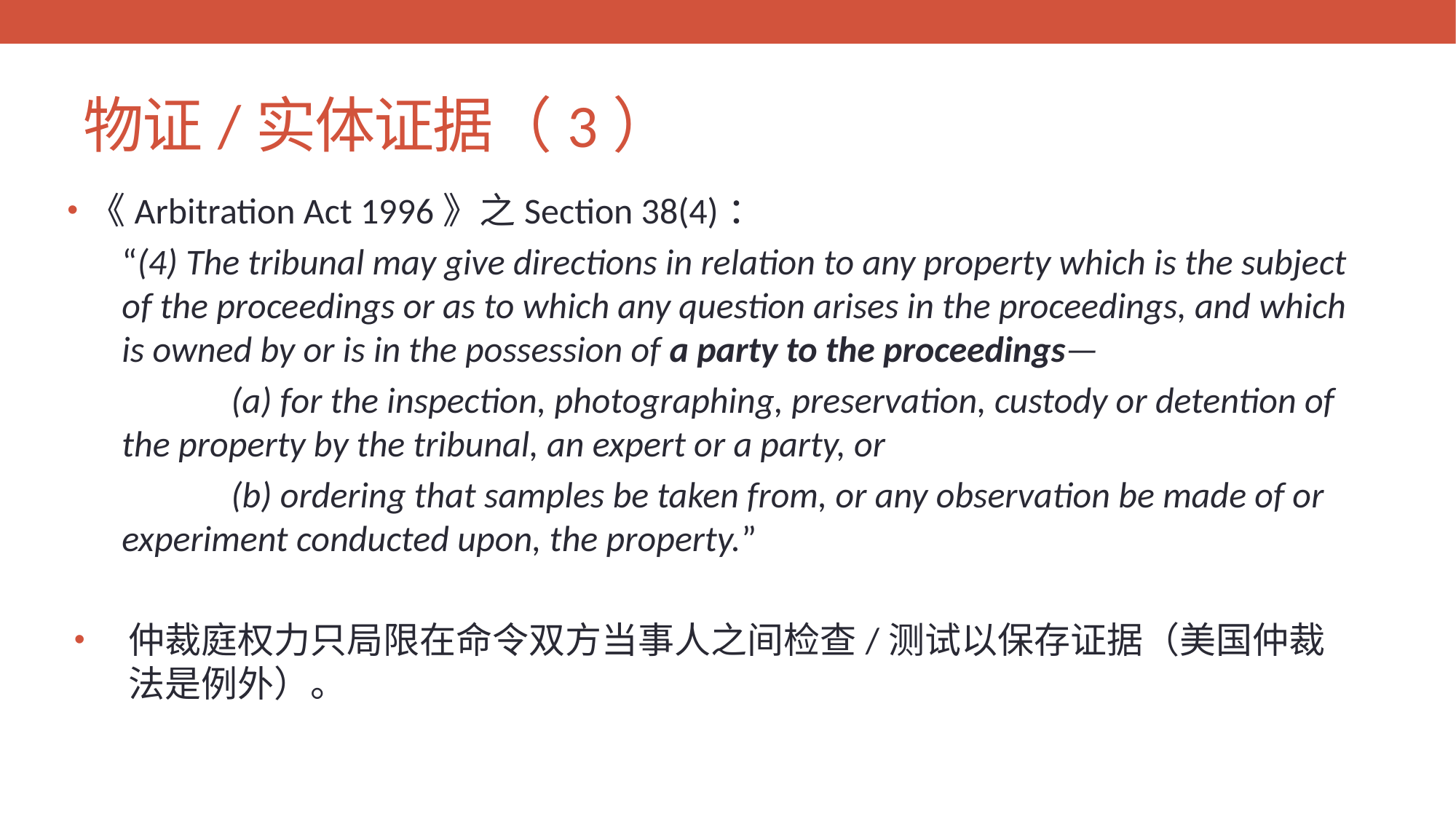

# 物证/实体证据（3）
《Arbitration Act 1996》之Section 38(4)：
“(4) The tribunal may give directions in relation to any property which is the subject of the proceedings or as to which any question arises in the proceedings, and which is owned by or is in the possession of a party to the proceedings—
	(a) for the inspection, photographing, preservation, custody or detention of the property by the tribunal, an expert or a party, or
	(b) ordering that samples be taken from, or any observation be made of or experiment conducted upon, the property.”

仲裁庭权力只局限在命令双方当事人之间检查/测试以保存证据（美国仲裁法是例外）。